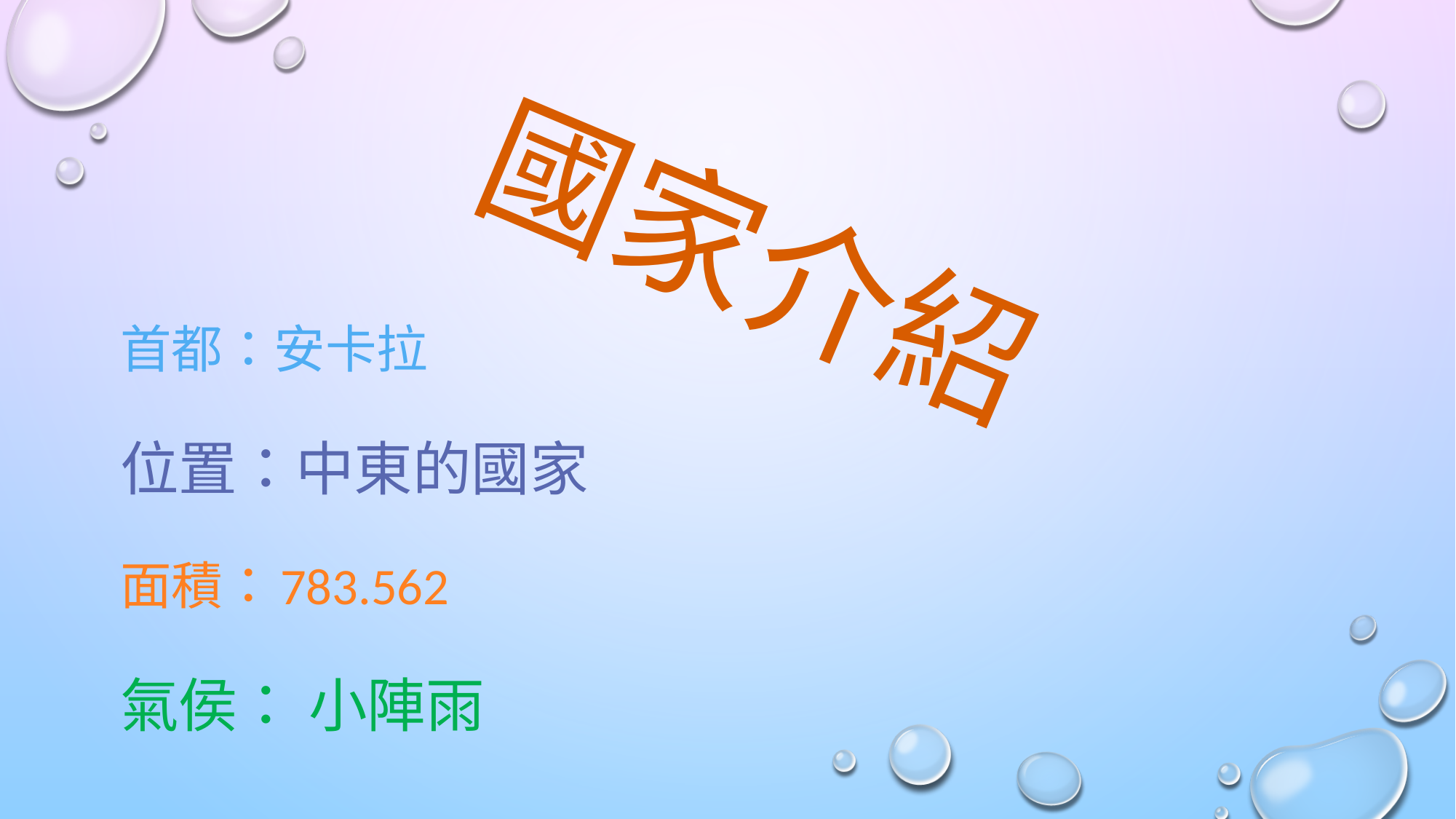

# 國家介紹
首都：安卡拉

位置：中東的國家

面積：783.562

氣侯： 小陣雨